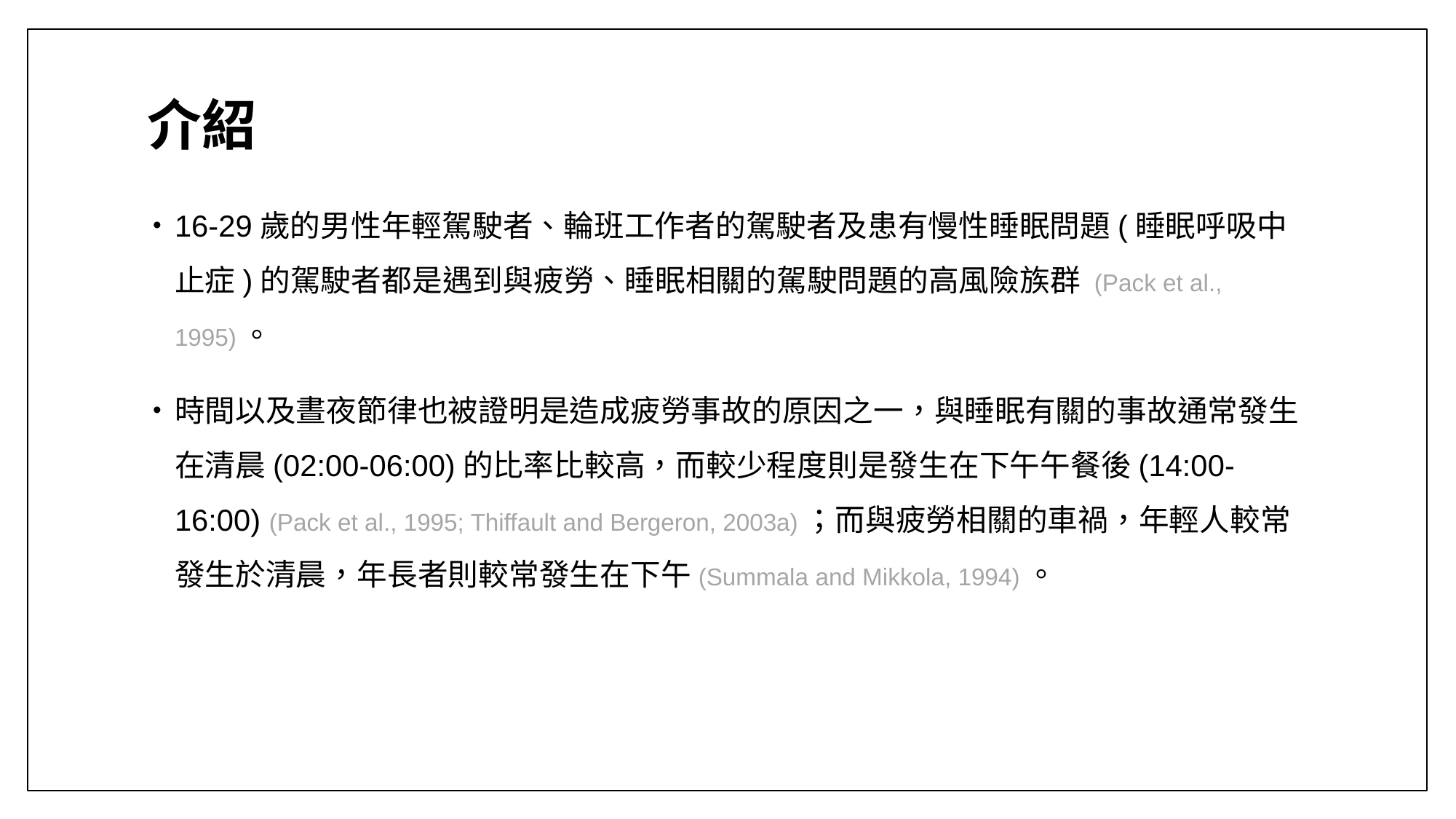

# 介紹
16-29歲的男性年輕駕駛者、輪班工作者的駕駛者及患有慢性睡眠問題(睡眠呼吸中止症)的駕駛者都是遇到與疲勞、睡眠相關的駕駛問題的高風險族群 (Pack et al., 1995)。
時間以及晝夜節律也被證明是造成疲勞事故的原因之一，與睡眠有關的事故通常發生在清晨(02:00-06:00)的比率比較高，而較少程度則是發生在下午午餐後(14:00-16:00) (Pack et al., 1995; Thiffault and Bergeron, 2003a)；而與疲勞相關的車禍，年輕人較常發生於清晨，年長者則較常發生在下午(Summala and Mikkola, 1994)。